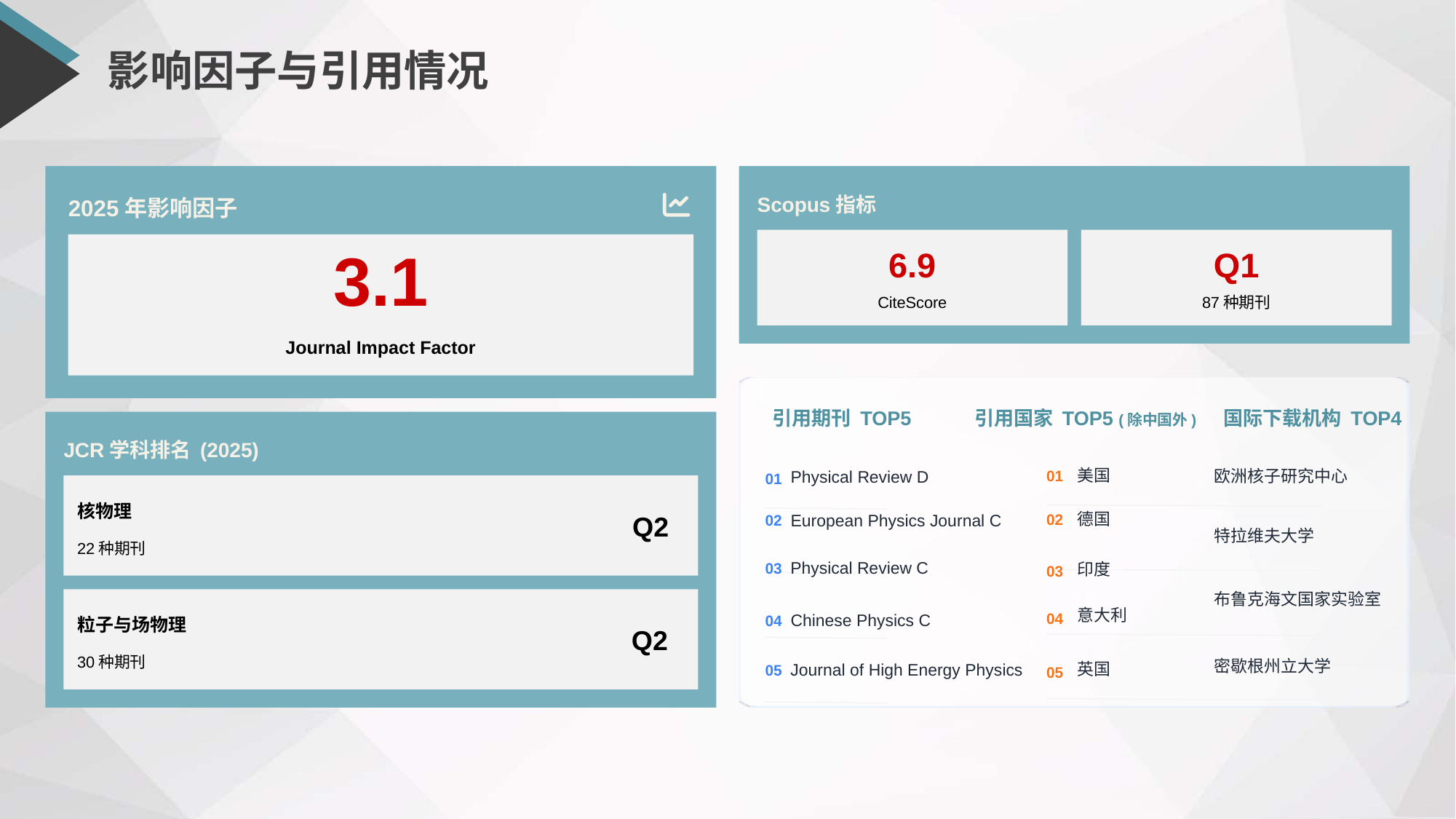

# 影响因子与引用情况

Scopus指标
2025年影响因子

6.9
Q1
3.1
CiteScore
87种期刊
Journal Impact Factor

引用期刊 TOP5
引用国家 TOP5 (除中国外)
国际下载机构 TOP4

JCR学科排名 (2025)
美国
欧洲核子研究中心
Physical Review D
01
01

核物理

Q2

德国
European Physics Journal C
02
02
特拉维夫大学
22种期刊
Physical Review C
印度
03
03

布鲁克海文国家实验室

意大利
粒子与场物理
04
Chinese Physics C
04
Q2

30种期刊
密歇根州立大学
英国
Journal of High Energy Physics
05
05